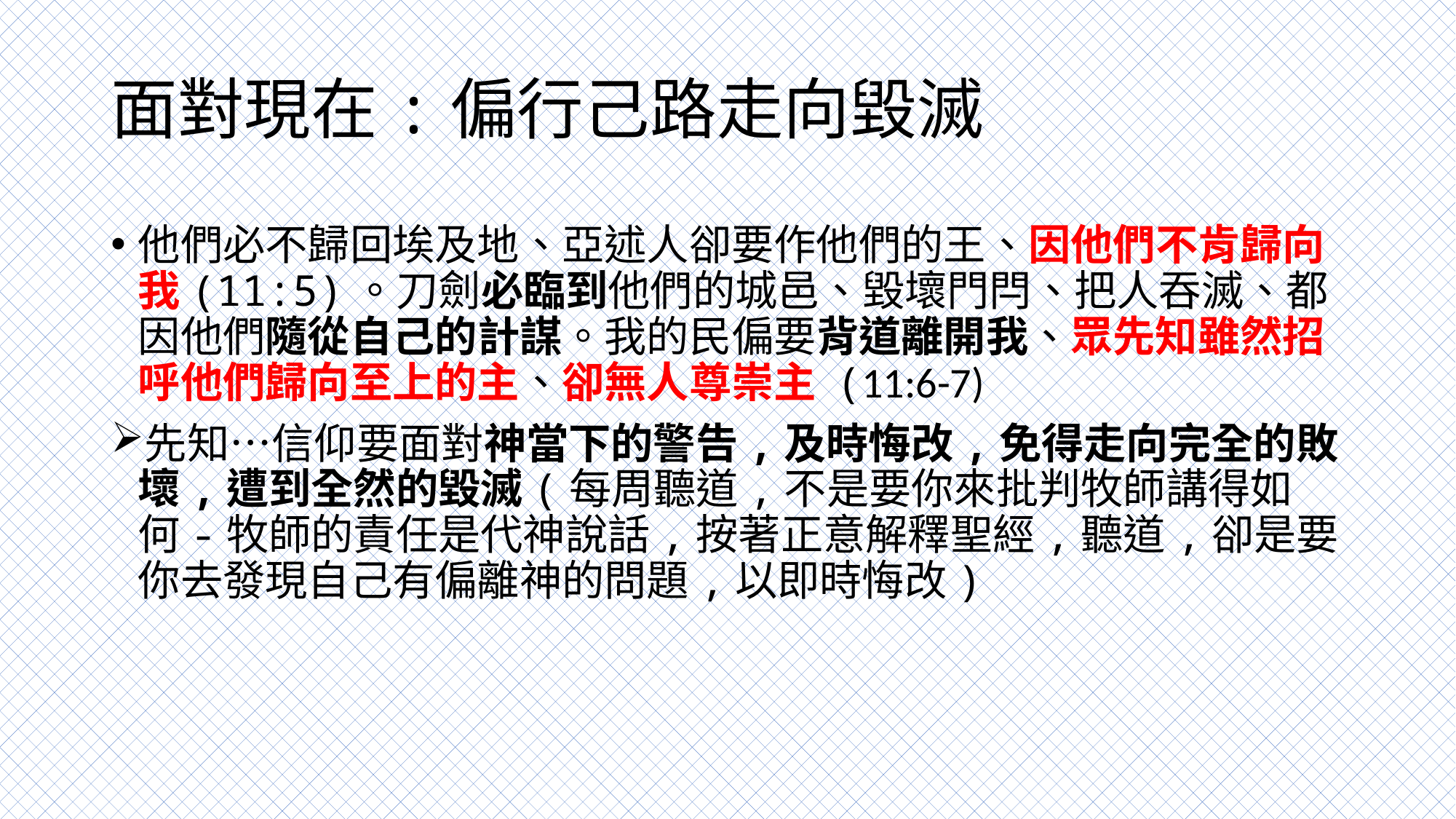

# 面對現在:偏行己路走向毀滅
他們必不歸回埃及地、亞述人卻要作他們的王、因他們不肯歸向我(11:5)。刀劍必臨到他們的城邑、毀壞門閂、把人吞滅、都因他們隨從自己的計謀。我的民偏要背道離開我、眾先知雖然招呼他們歸向至上的主、卻無人尊崇主 (11:6-7)
先知…信仰要面對神當下的警告,及時悔改,免得走向完全的敗壞,遭到全然的毀滅(每周聽道,不是要你來批判牧師講得如何-牧師的責任是代神說話,按著正意解釋聖經,聽道,卻是要你去發現自己有偏離神的問題,以即時悔改)